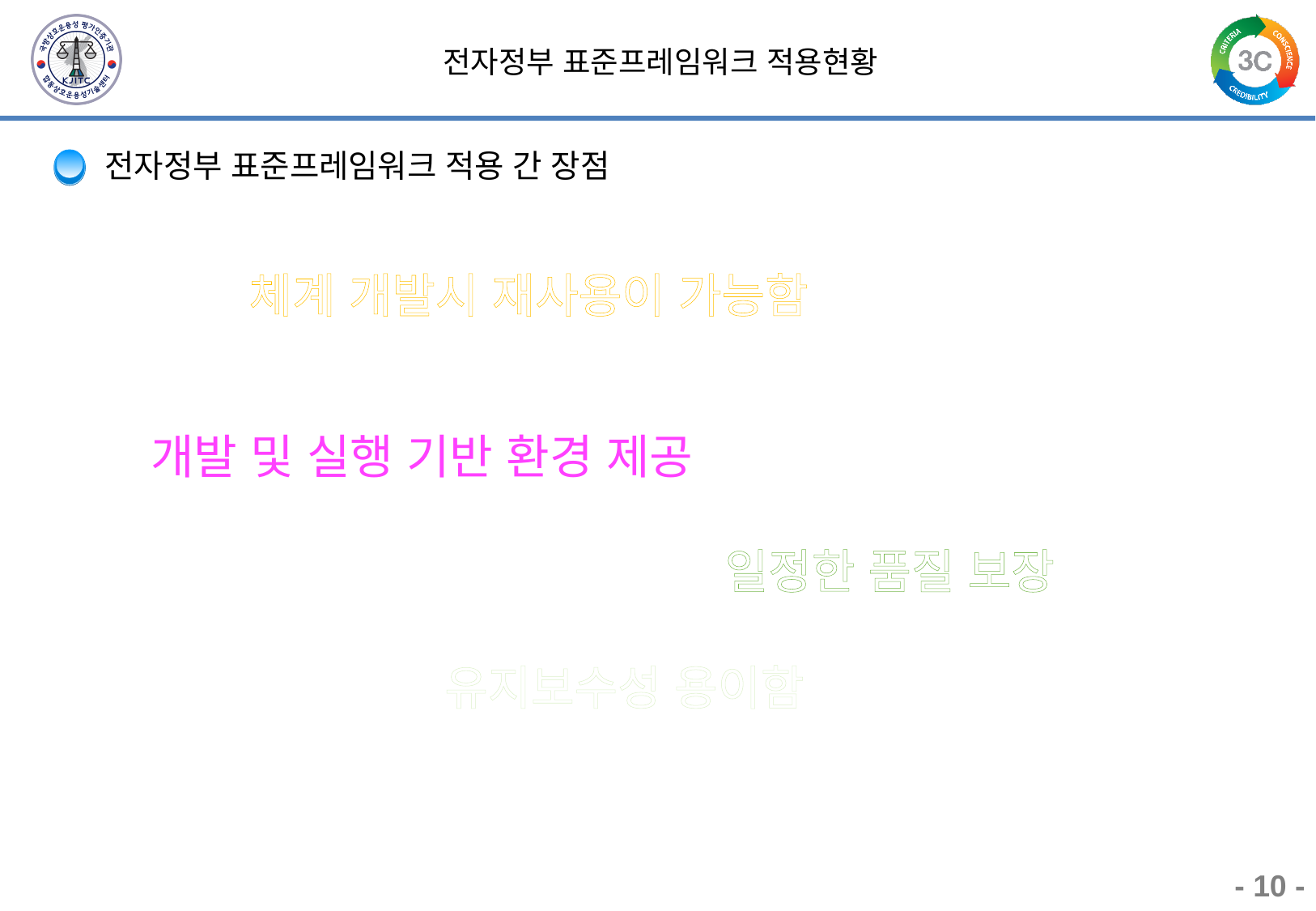

# 전자정부 표준프레임워크 적용현황

전자정부 표준프레임워크 적용 간 장점

체계 개발시 재사용이 가능함
개발 및 실행 기반 환경 제공
일정한 품질 보장
유지보수성 용이함